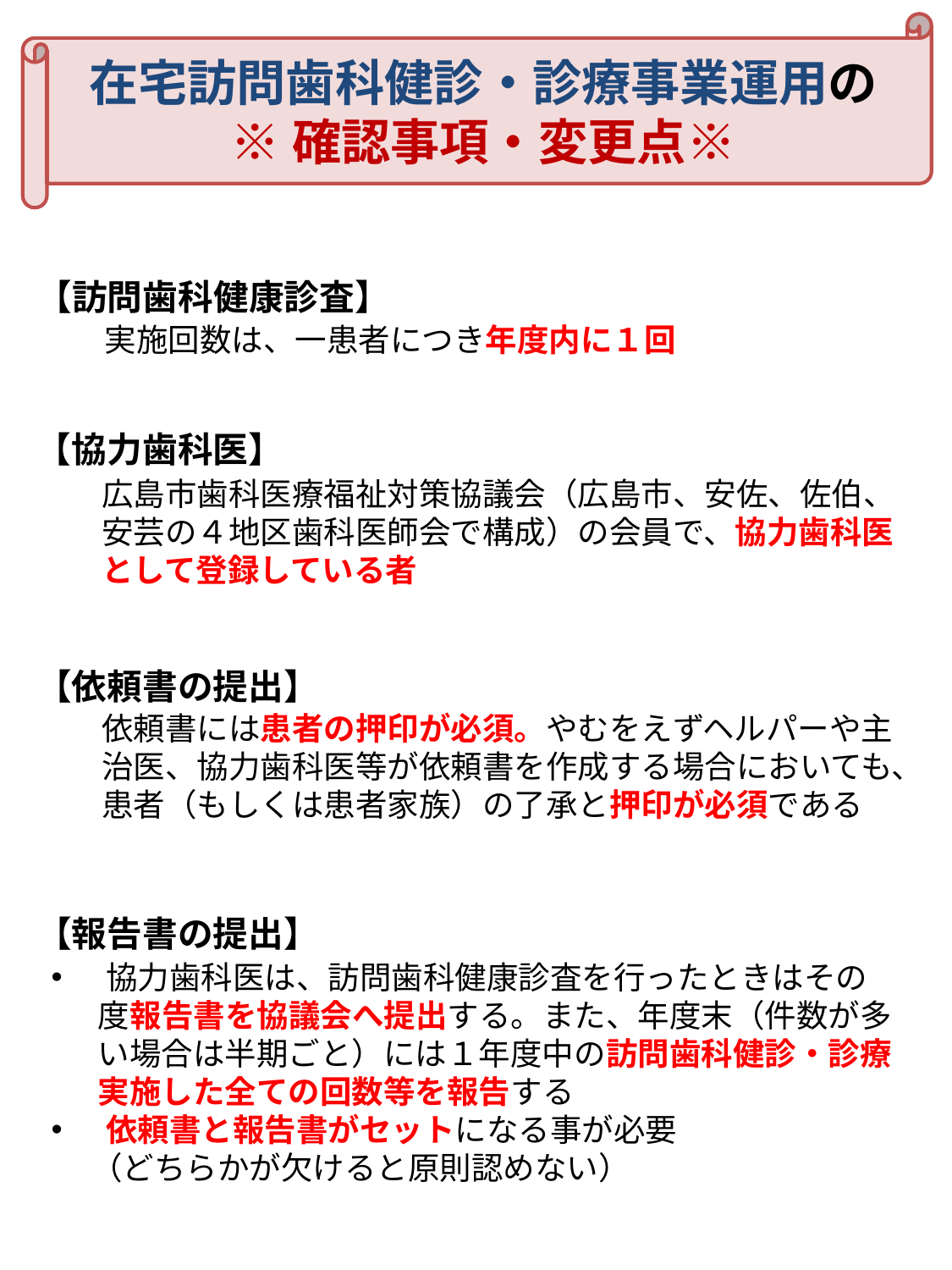

在宅訪問歯科健診・診療事業運用の
※確認事項・変更点※
【訪問歯科健康診査】
実施回数は、一患者につき年度内に１回
【協力歯科医】
広島市歯科医療福祉対策協議会（広島市、安佐、佐伯、安芸の４地区歯科医師会で構成）の会員で、協力歯科医として登録している者
【依頼書の提出】
依頼書には患者の押印が必須。やむをえずヘルパーや主治医、協力歯科医等が依頼書を作成する場合においても、患者（もしくは患者家族）の了承と押印が必須である
【報告書の提出】
 協力歯科医は、訪問歯科健康診査を行ったときはその
 度報告書を協議会へ提出する。また、年度末（件数が多
 い場合は半期ごと）には１年度中の訪問歯科健診・診療
 実施した全ての回数等を報告する
 依頼書と報告書がセットになる事が必要
（どちらかが欠けると原則認めない）